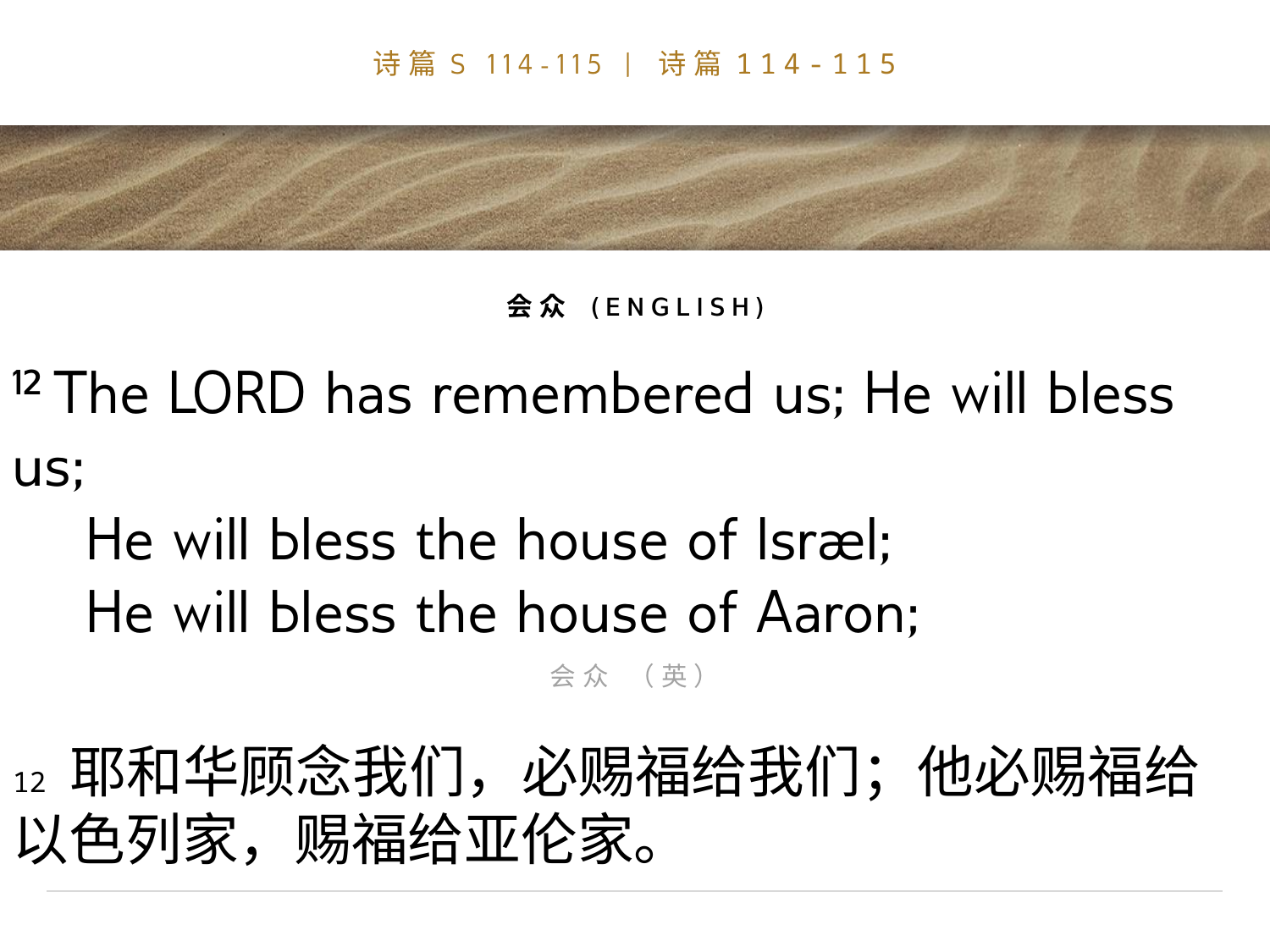

# 诗篇S 114-115 | 诗篇114-115
会众 (ENGLISH)
12 The Lord has remembered us; He will bless us;
    He will bless the house of Israel;
    He will bless the house of Aaron;
会众 （英）
12 耶和华顾念我们，必赐福给我们；他必赐福给以色列家，赐福给亚伦家。